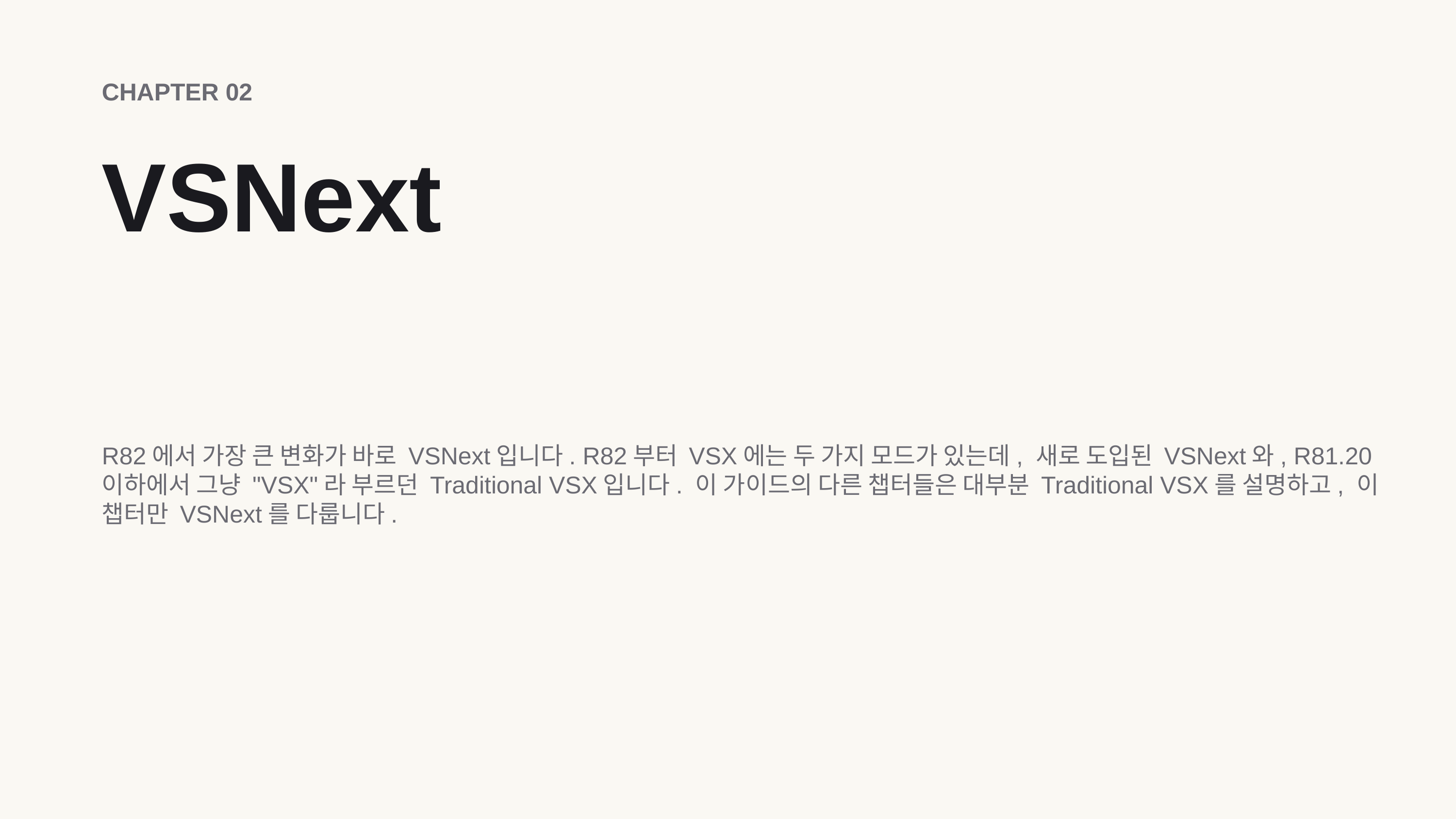

CHAPTER 02
VSNext
R82에서 가장 큰 변화가 바로 VSNext입니다. R82부터 VSX에는 두 가지 모드가 있는데, 새로 도입된 VSNext와, R81.20 이하에서 그냥 "VSX"라 부르던 Traditional VSX입니다. 이 가이드의 다른 챕터들은 대부분 Traditional VSX를 설명하고, 이 챕터만 VSNext를 다룹니다.